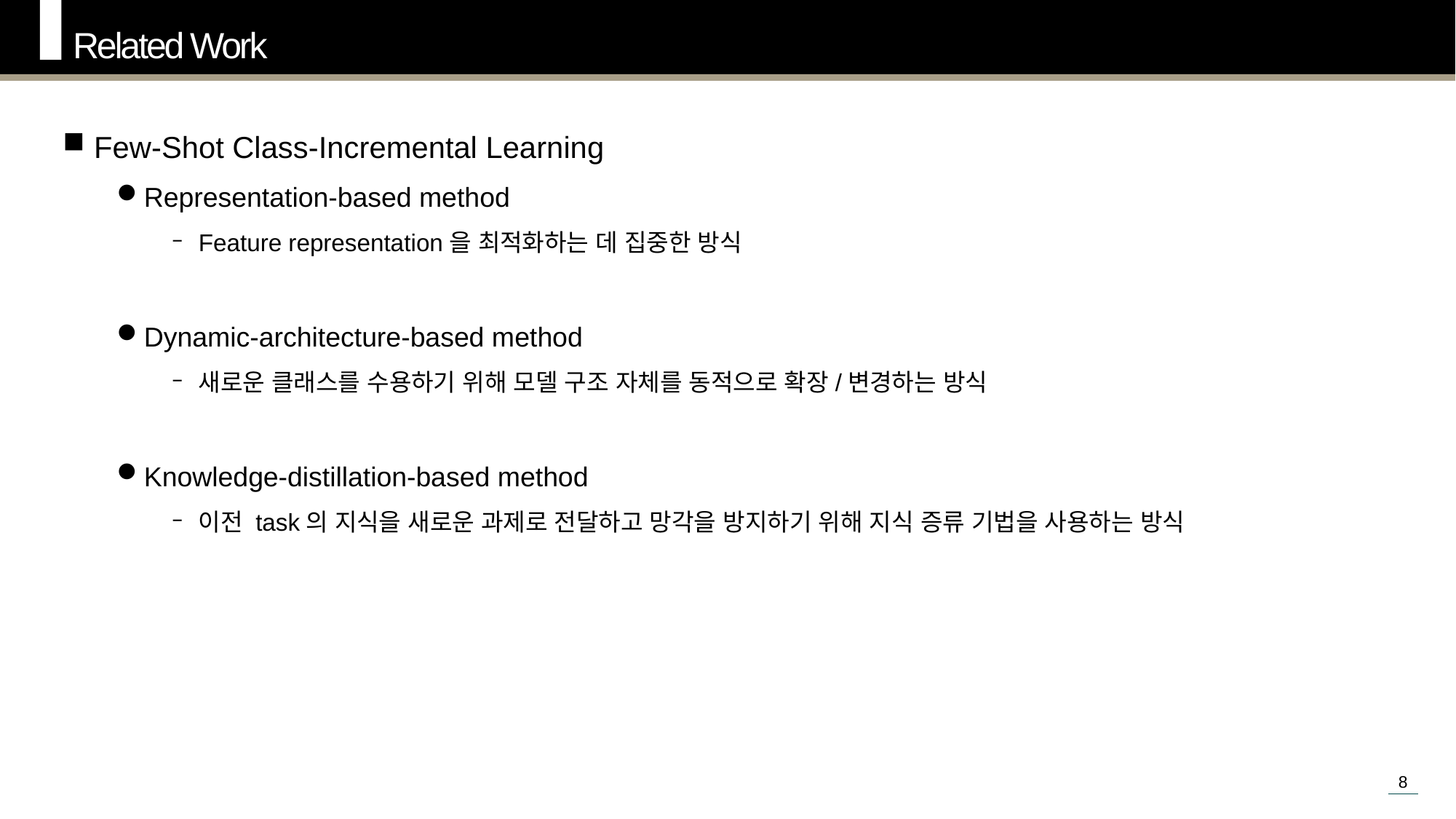

Related Work
Few-Shot Class-Incremental Learning
Representation-based method
Feature representation을 최적화하는 데 집중한 방식

Dynamic-architecture-based method
새로운 클래스를 수용하기 위해 모델 구조 자체를 동적으로 확장/변경하는 방식

Knowledge-distillation-based method
이전 task의 지식을 새로운 과제로 전달하고 망각을 방지하기 위해 지식 증류 기법을 사용하는 방식